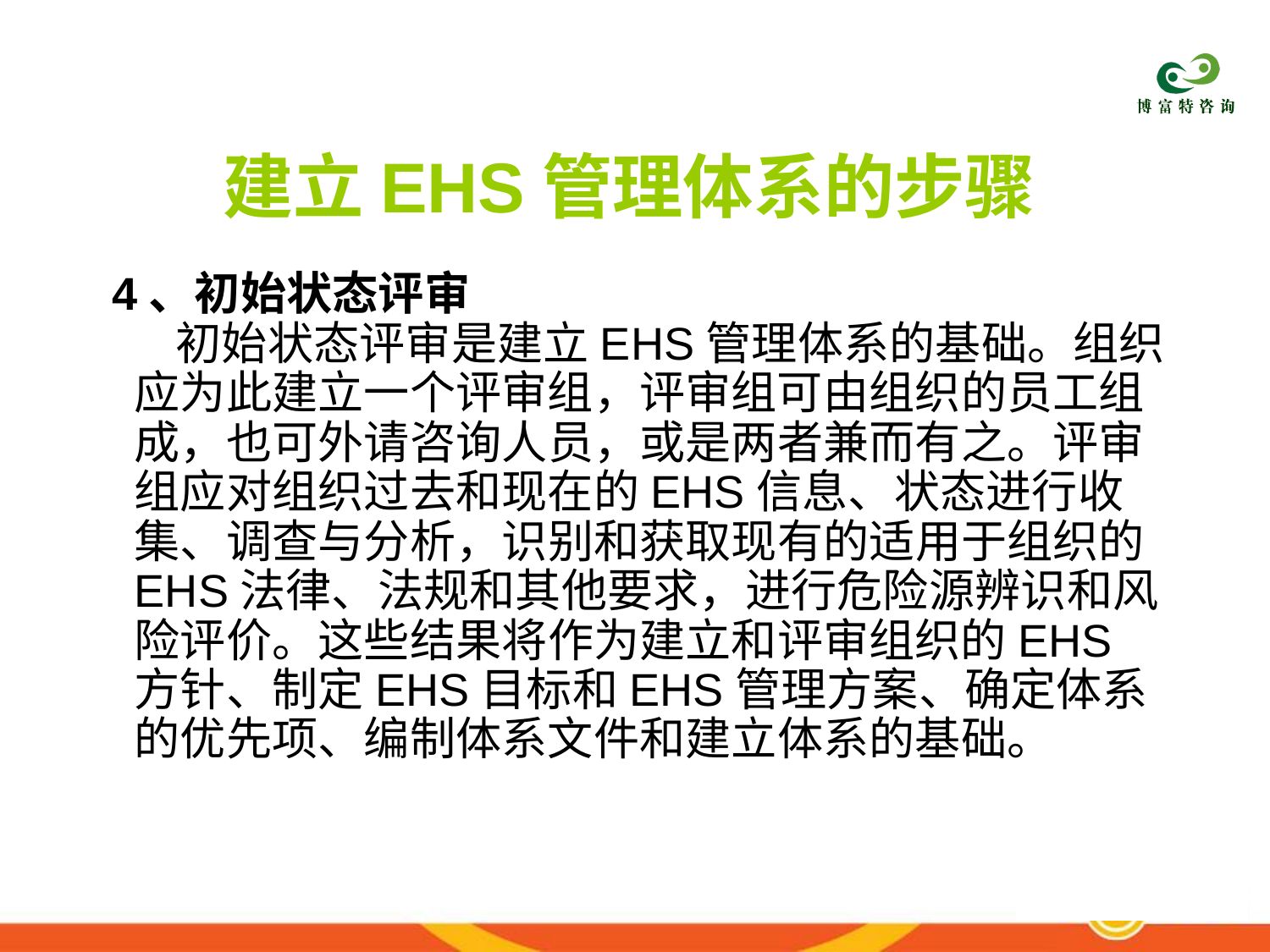

建立EHS管理体系的步骤
  4、初始状态评审
    初始状态评审是建立EHS管理体系的基础。组织应为此建立一个评审组，评审组可由组织的员工组成，也可外请咨询人员，或是两者兼而有之。评审组应对组织过去和现在的EHS信息、状态进行收集、调查与分析，识别和获取现有的适用于组织的EHS法律、法规和其他要求，进行危险源辨识和风险评价。这些结果将作为建立和评审组织的EHS方针、制定EHS目标和EHS管理方案、确定体系的优先项、编制体系文件和建立体系的基础。